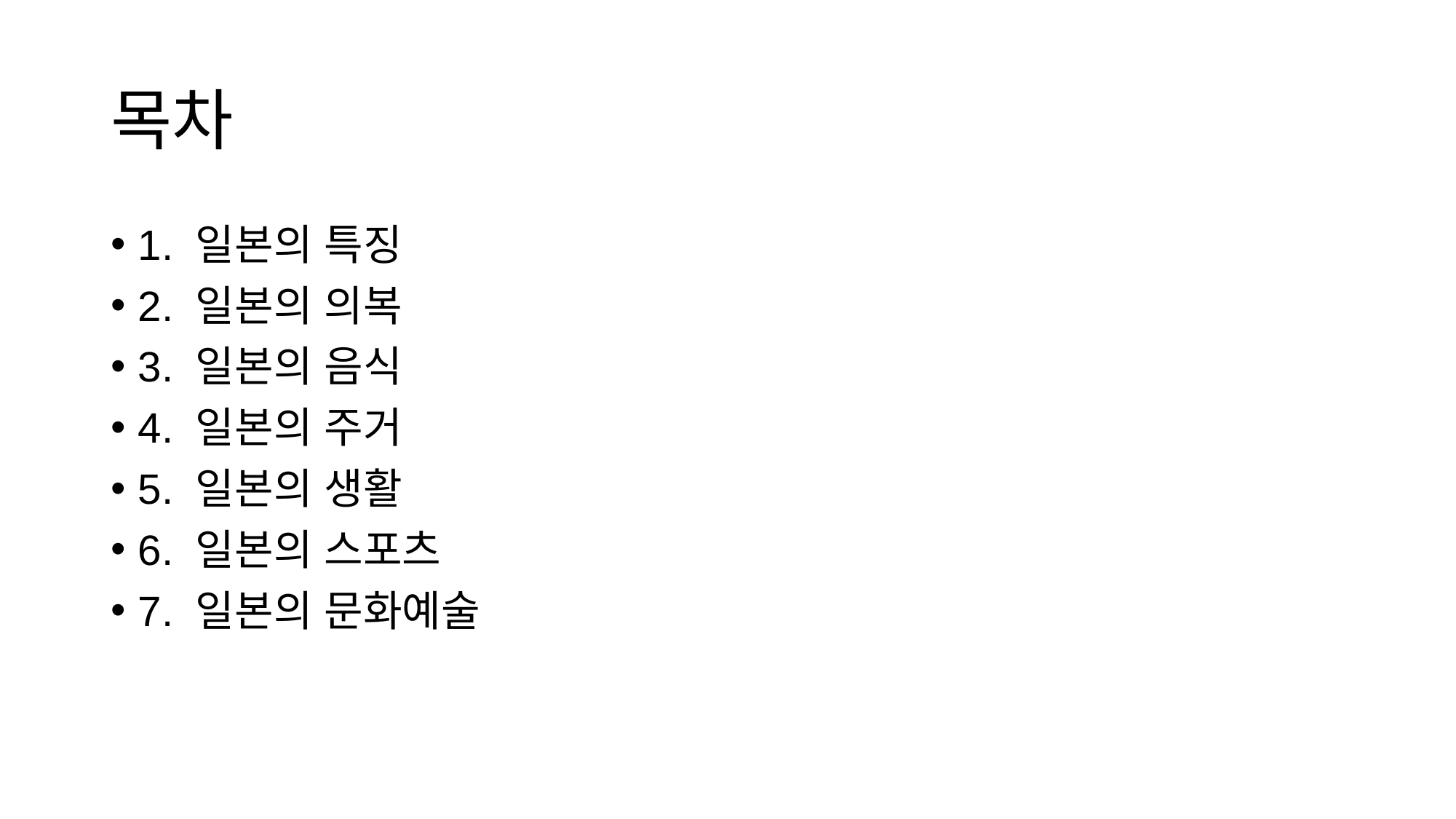

# 목차
1. 일본의 특징
2. 일본의 의복
3. 일본의 음식
4. 일본의 주거
5. 일본의 생활
6. 일본의 스포츠
7. 일본의 문화예술